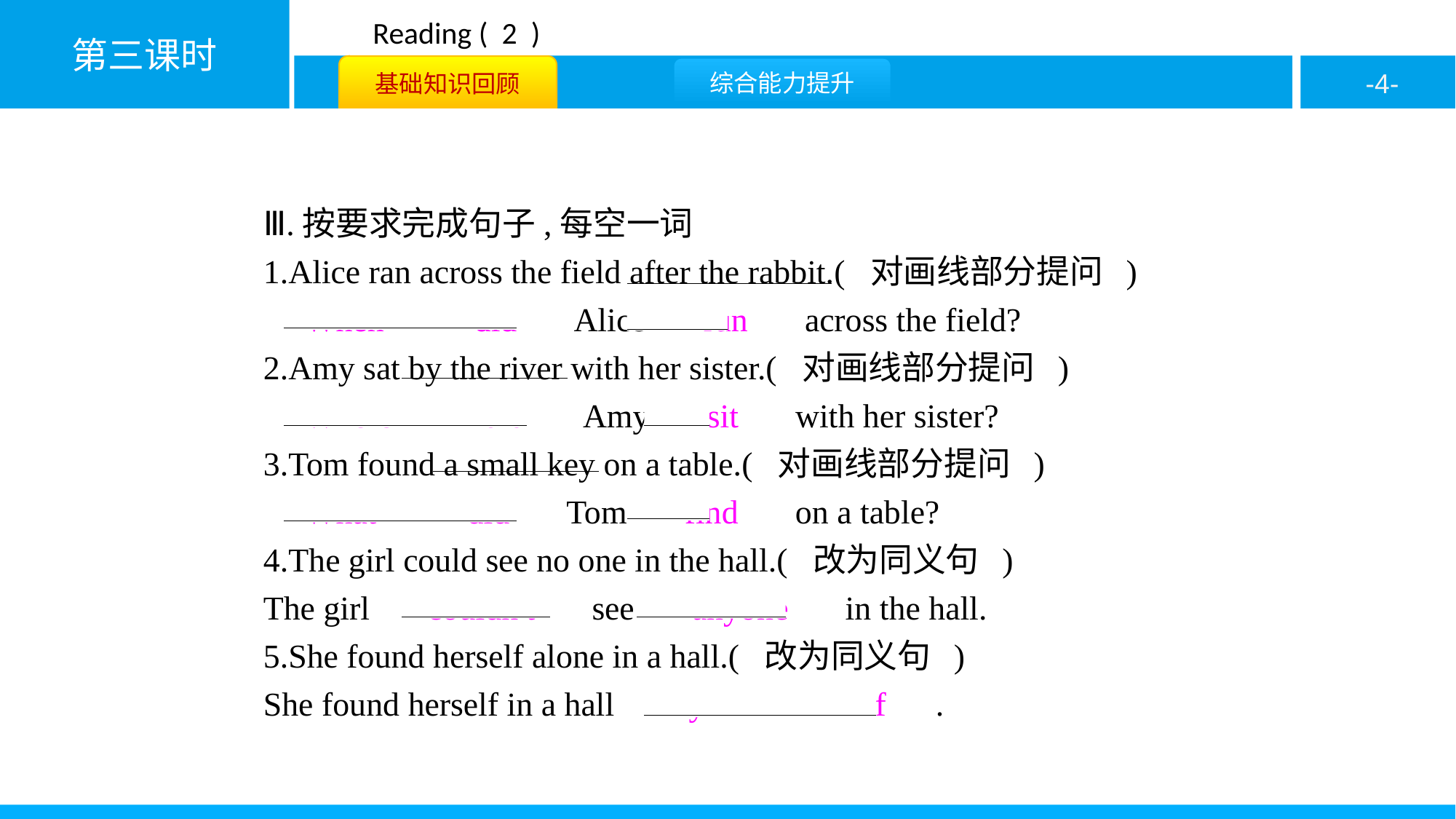

Ⅲ.按要求完成句子,每空一词
1.Alice ran across the field after the rabbit.(  对画线部分提问  )
　When　 　did　 Alice 　run　 across the field?
2.Amy sat by the river with her sister.(  对画线部分提问  )
　Where　 　did　 Amy 　sit　 with her sister?
3.Tom found a small key on a table.(  对画线部分提问  )
　What　 　did　 Tom 　find　 on a table?
4.The girl could see no one in the hall.(  改为同义句  )
The girl 　couldn’t　 see 　anyone　 in the hall.
5.She found herself alone in a hall.(  改为同义句  )
She found herself in a hall 　by　 　herself　.